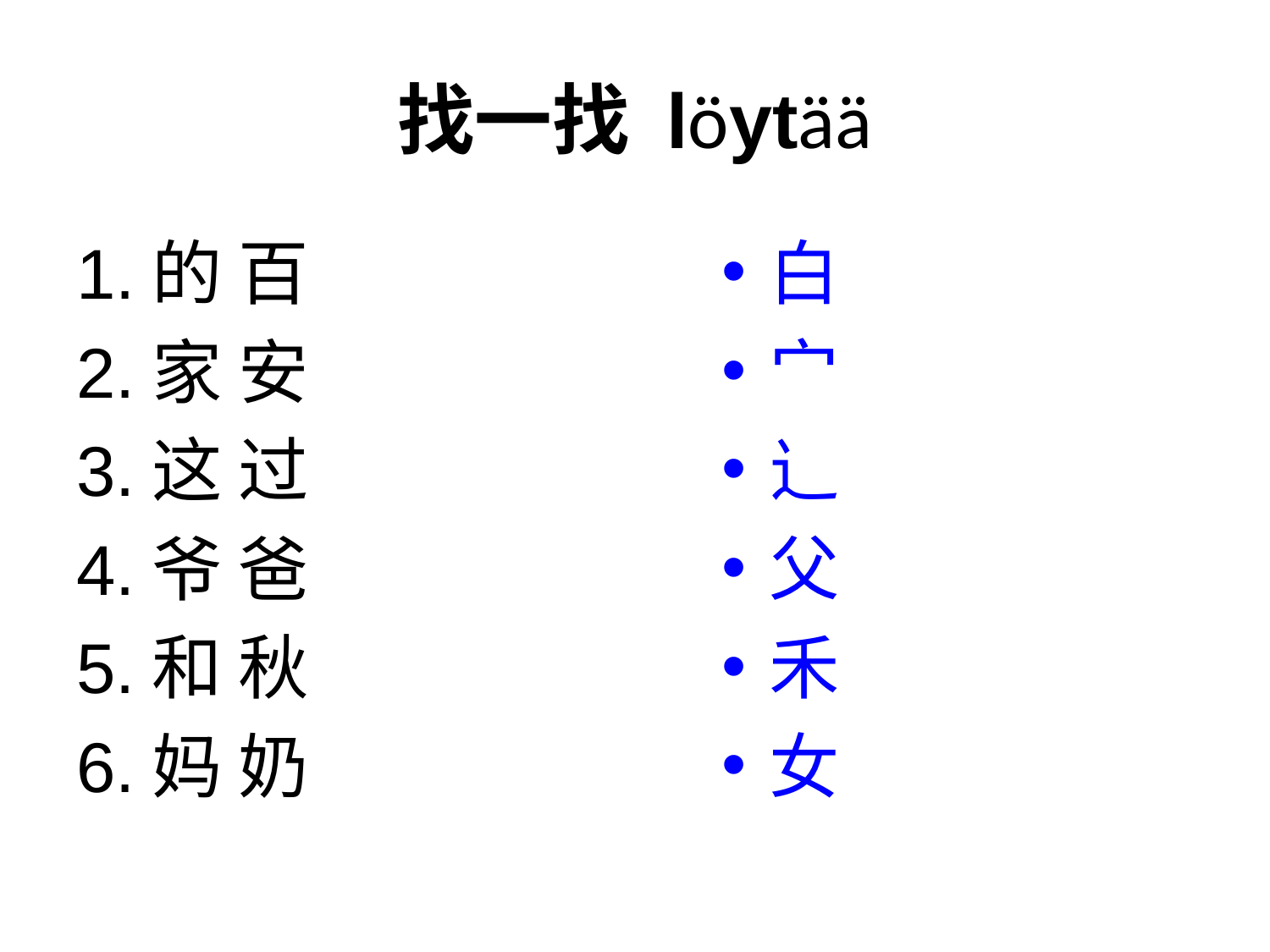

# 找一找 löytää
1.的 百
2.家 安
3.这 过
4.爷 爸
5.和 秋
6.妈 奶
白
宀
辶
父
禾
女